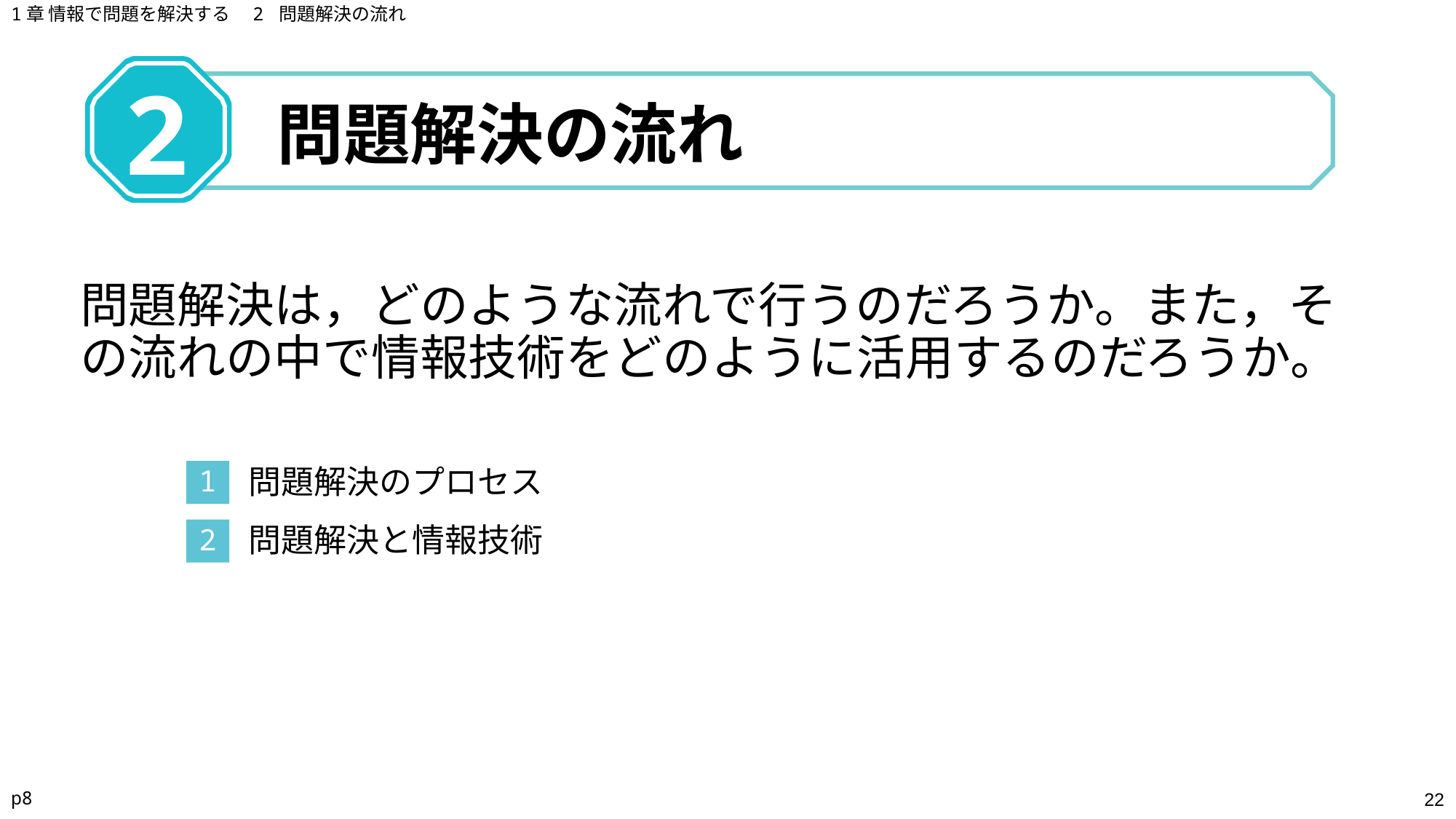

1章 情報で問題を解決する　2 問題解決の流れ
# 問題解決の流れ
2
問題解決は，どのような流れで行うのだろうか。また，その流れの中で情報技術をどのように活用するのだろうか。
問題解決のプロセス
1
問題解決と情報技術
2
p8
22